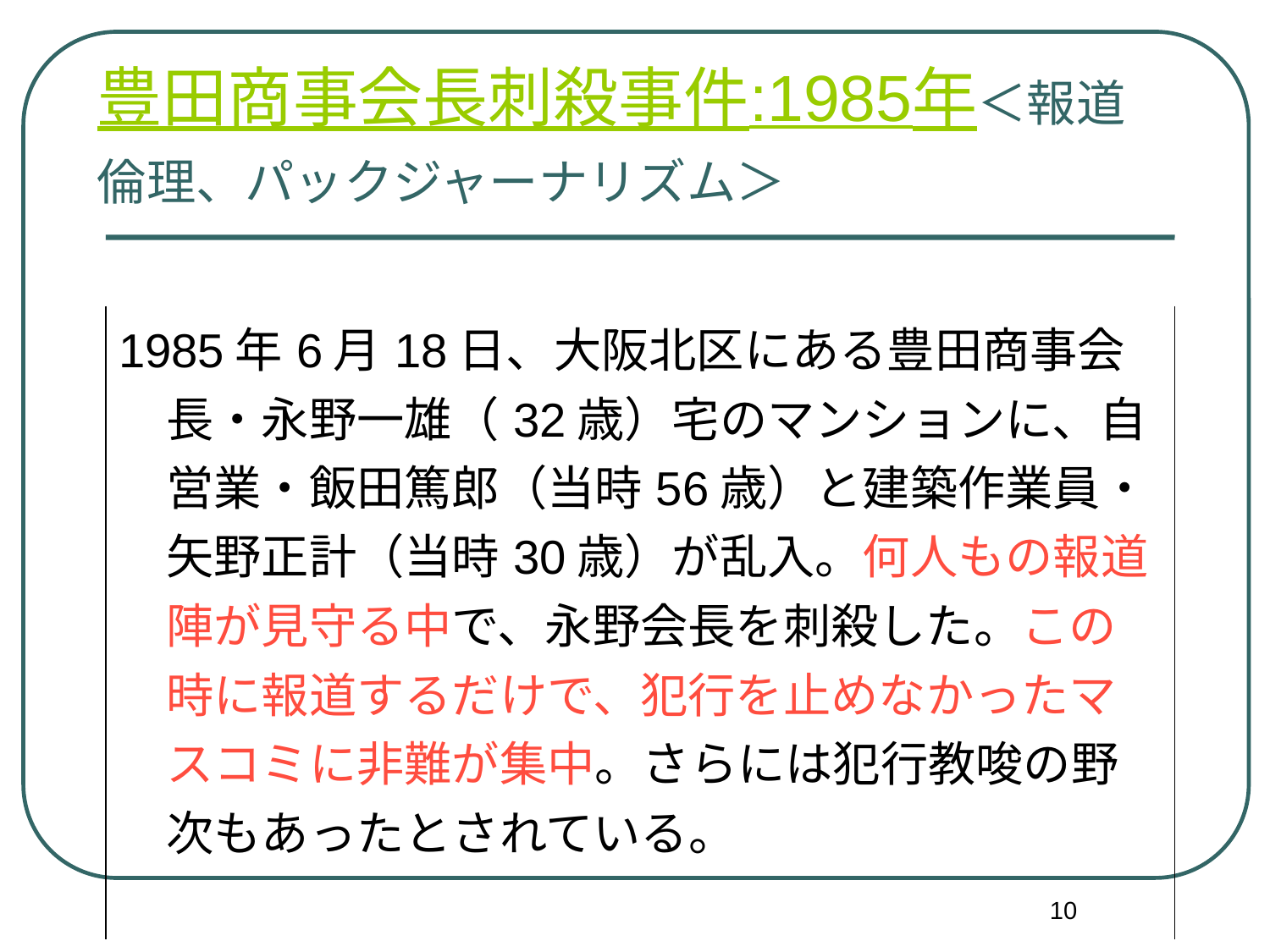

豊田商事会長刺殺事件:1985年
＜報道倫理、パックジャーナリズム＞
| 1985年6月18日、大阪北区にある豊田商事会長・永野一雄（32歳）宅のマンションに、自営業・飯田篤郎（当時56歳）と建築作業員・矢野正計（当時30歳）が乱入。何人もの報道陣が見守る中で、永野会長を刺殺した。この時に報道するだけで、犯行を止めなかったマスコミに非難が集中。さらには犯行教唆の野次もあったとされている。 |
| --- |
10